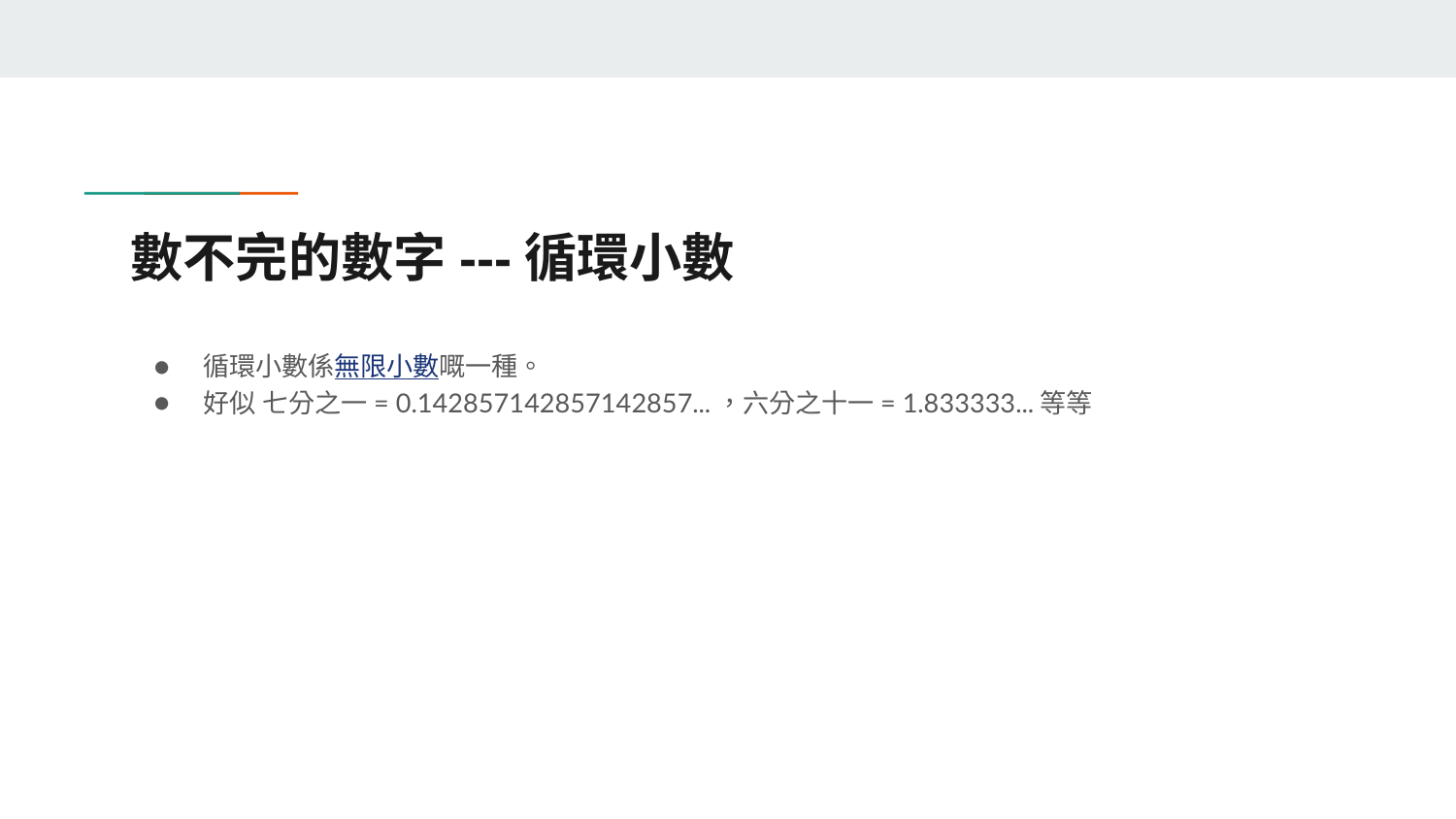

# 數不完的數字---循環小數
循環小數係無限小數嘅一種。
好似 七分之一= 0.142857142857142857...，六分之十一= 1.833333...等等